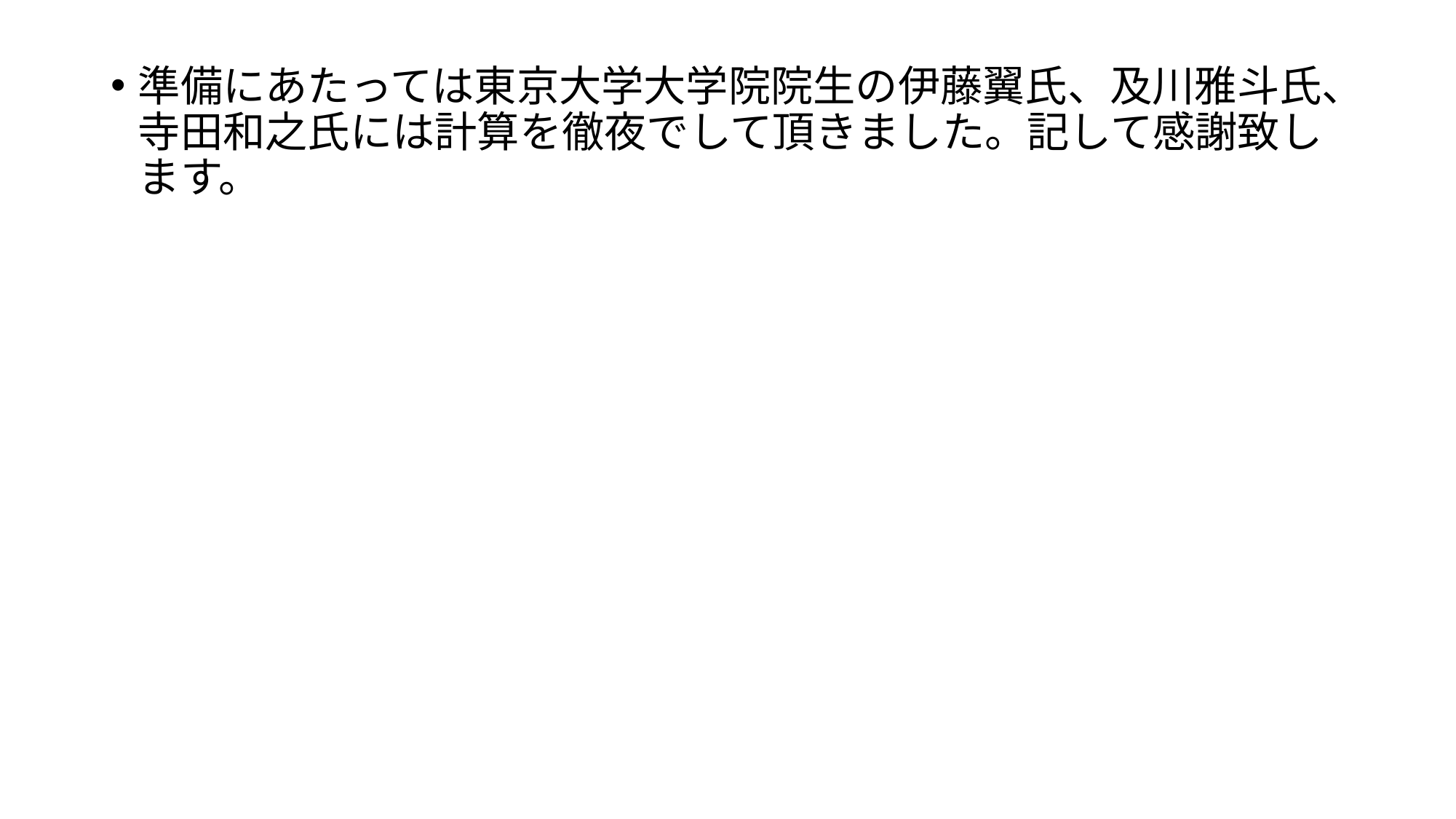

準備にあたっては東京大学大学院院生の伊藤翼氏、及川雅斗氏、寺田和之氏には計算を徹夜でして頂きました。記して感謝致します。